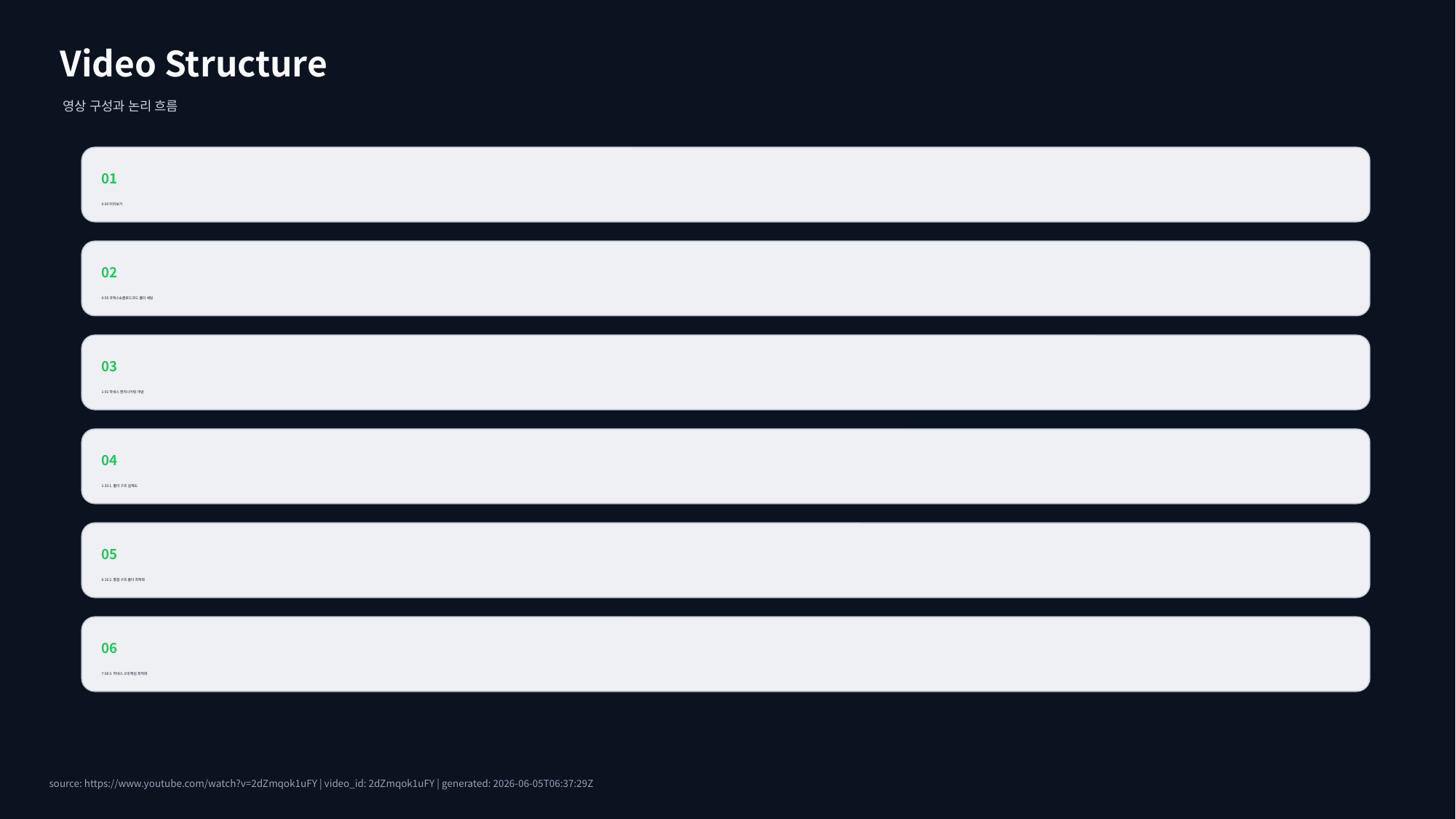

Video Structure
영상 구성과 논리 흐름

01
0:00 미리보기

02
0:55 코덱스&클로드코드 폴더 세팅

03
1:01 하네스 엔지니어링 개념

04
1:33 1. 폴더 구조 설계도

05
6:16 2. 통합 구조 폴더 최적화

06
7:08 3. 하네스 3대 핵심 최적화
source: https://www.youtube.com/watch?v=2dZmqok1uFY | video_id: 2dZmqok1uFY | generated: 2026-06-05T06:37:29Z